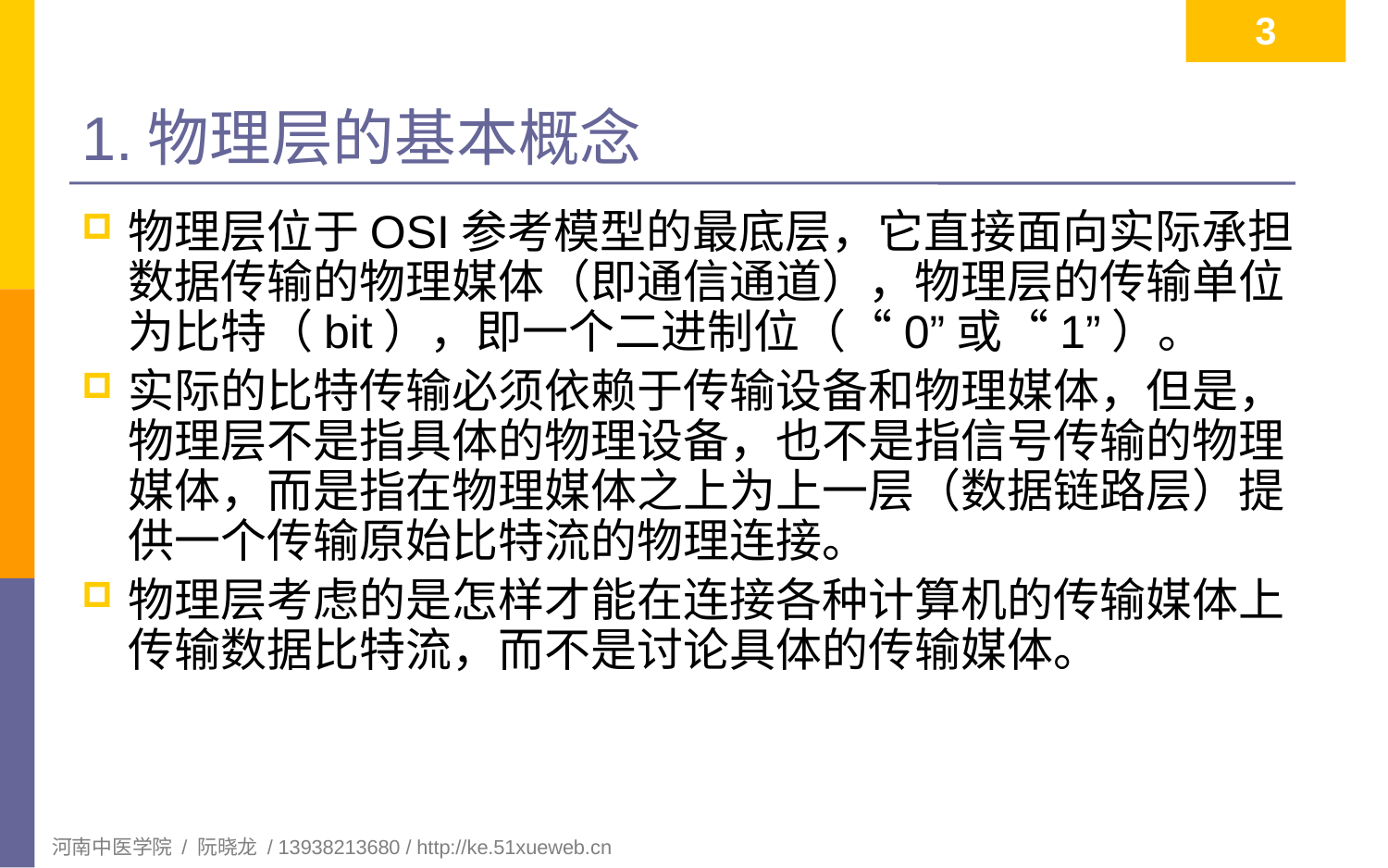

3
# 1.物理层的基本概念

物理层位于OSI参考模型的最底层，它直接面向实际承担数据传输的物理媒体（即通信通道），物理层的传输单位为比特（bit），即一个二进制位（“0”或“1”）。
实际的比特传输必须依赖于传输设备和物理媒体，但是，物理层不是指具体的物理设备，也不是指信号传输的物理媒体，而是指在物理媒体之上为上一层（数据链路层）提供一个传输原始比特流的物理连接。
物理层考虑的是怎样才能在连接各种计算机的传输媒体上传输数据比特流，而不是讨论具体的传输媒体。